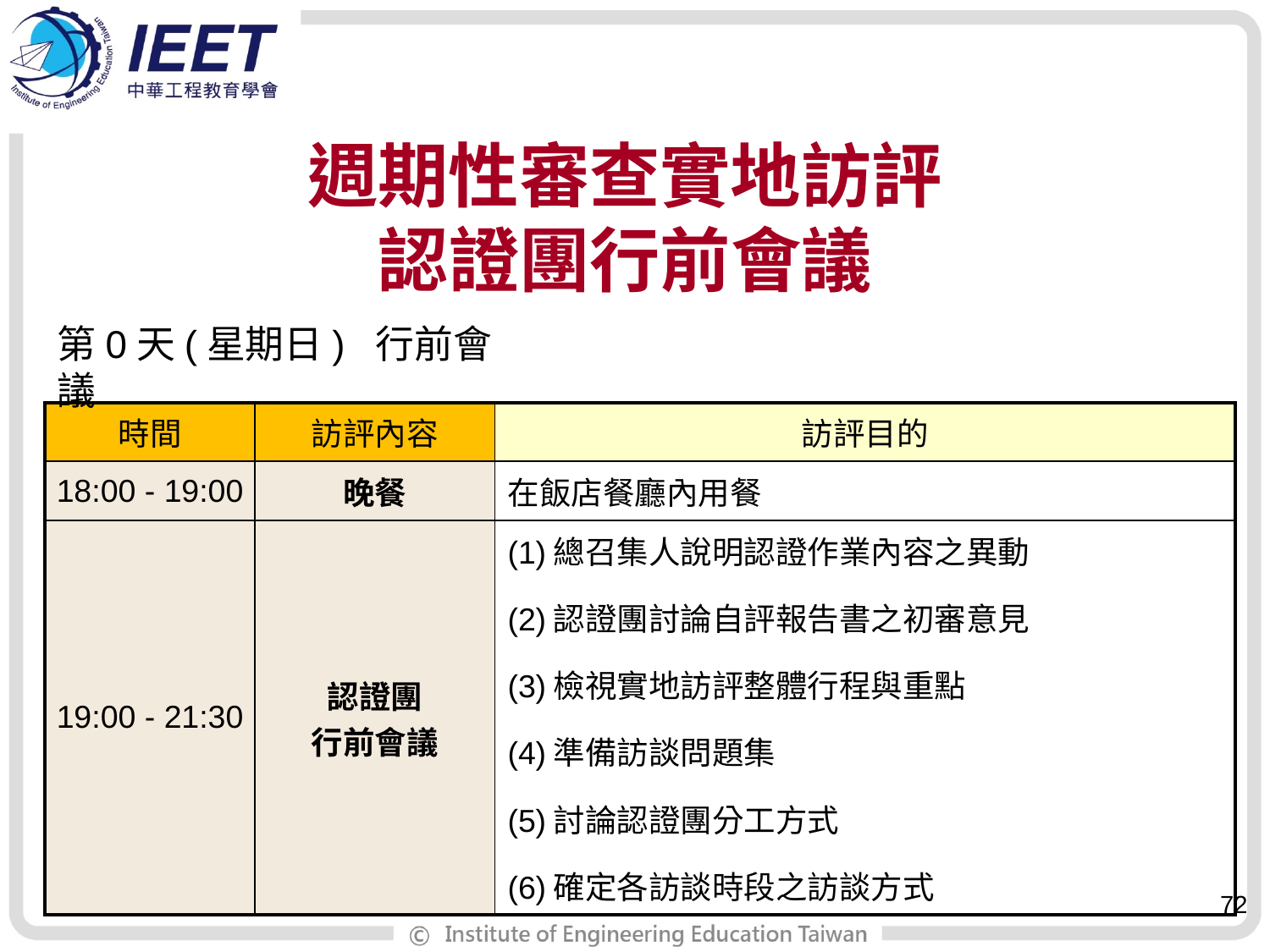

週期性審查實地訪評
認證團行前會議
第0天(星期日)  行前會議
| 時間 | 訪評內容 | 訪評目的 |
| --- | --- | --- |
| 18:00 - 19:00 | 晚餐 | 在飯店餐廳內用餐 |
| 19:00 - 21:30 | 認證團 行前會議 | (1)總召集人說明認證作業內容之異動 (2)認證團討論自評報告書之初審意見 (3)檢視實地訪評整體行程與重點 (4)準備訪談問題集 (5)討論認證團分工方式 (6)確定各訪談時段之訪談方式 |
72